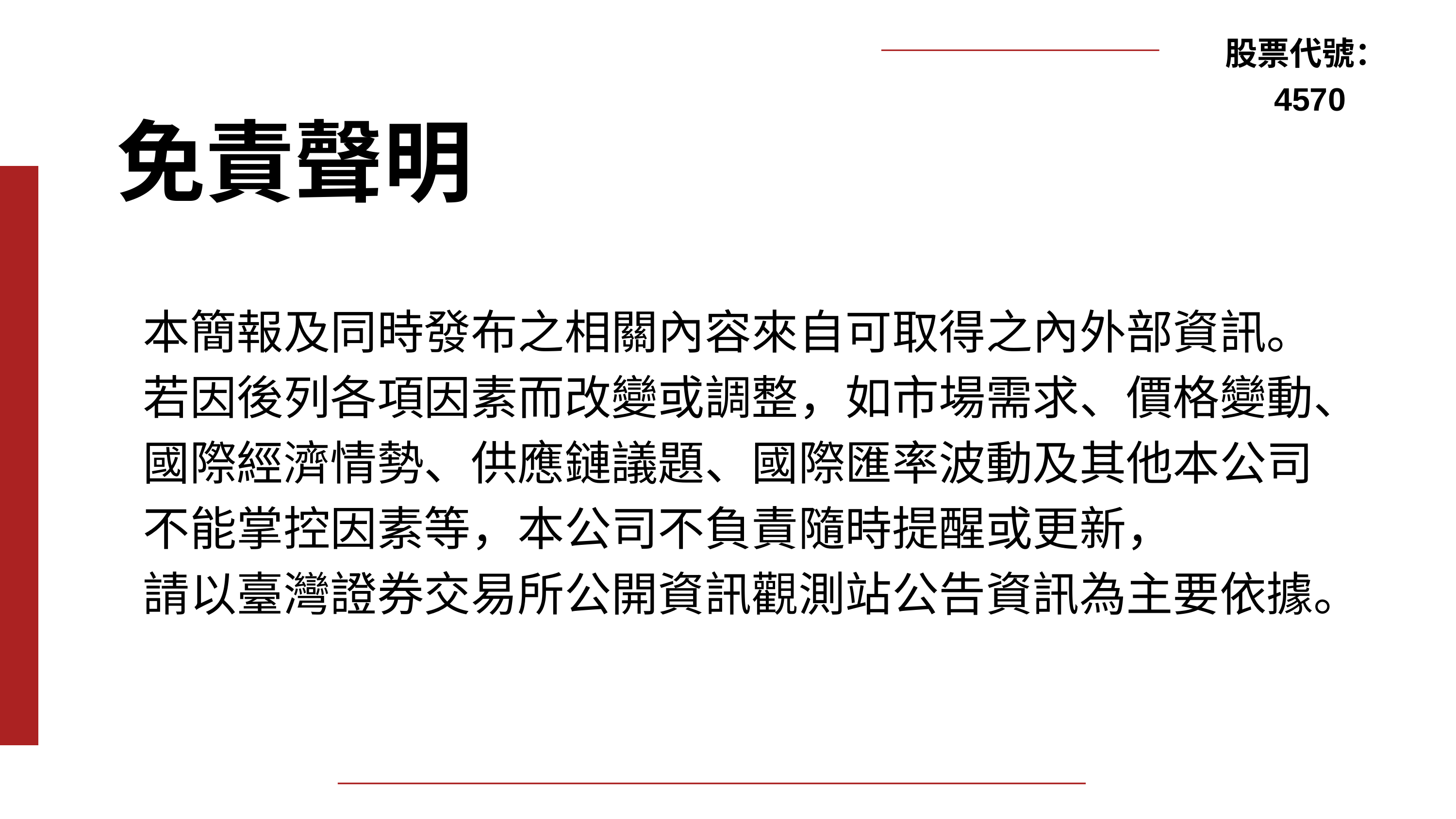

股票代號：4570

免責聲明

本簡報及同時發布之相關內容來自可取得之內外部資訊。
若因後列各項因素而改變或調整，如市場需求、價格變動、
國際經濟情勢、供應鏈議題、國際匯率波動及其他本公司
不能掌控因素等，本公司不負責隨時提醒或更新，
請以臺灣證券交易所公開資訊觀測站公告資訊為主要依據。